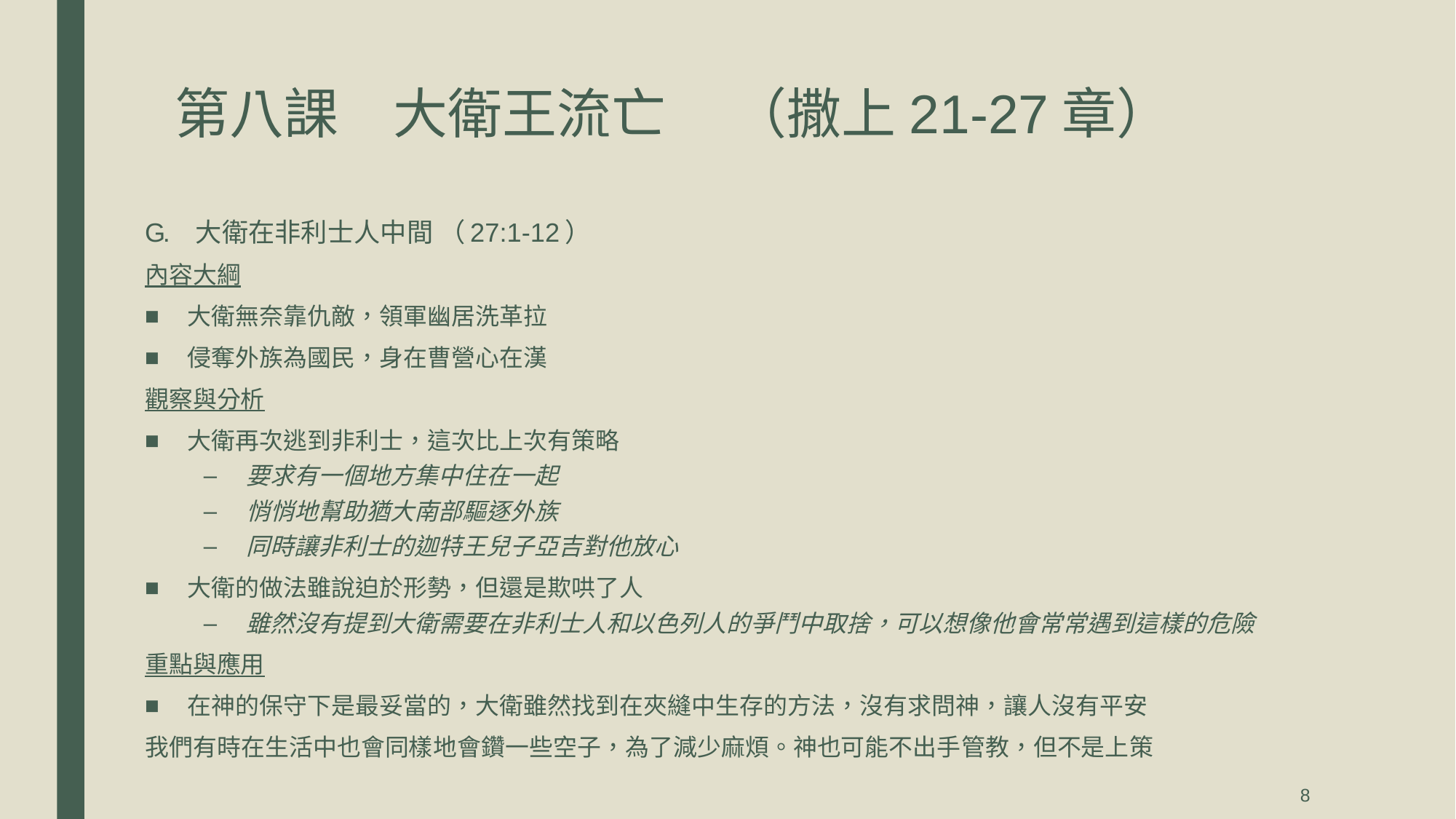

# 第八課	大衛王流亡	 （撒上21-27章）
大衛在非利士人中間 （27:1-12）
內容大綱
大衛無奈靠仇敵，領軍幽居洗革拉
侵奪外族為國民，身在曹營心在漢
觀察與分析
大衛再次逃到非利士，這次比上次有策略
要求有一個地方集中住在一起
悄悄地幫助猶大南部驅逐外族
同時讓非利士的迦特王兒子亞吉對他放心
大衛的做法雖說迫於形勢，但還是欺哄了人
雖然沒有提到大衛需要在非利士人和以色列人的爭鬥中取捨，可以想像他會常常遇到這樣的危險
重點與應用
在神的保守下是最妥當的，大衛雖然找到在夾縫中生存的方法，沒有求問神，讓人沒有平安
我們有時在生活中也會同樣地會鑽一些空子，為了減少麻煩。神也可能不出手管教，但不是上策

8